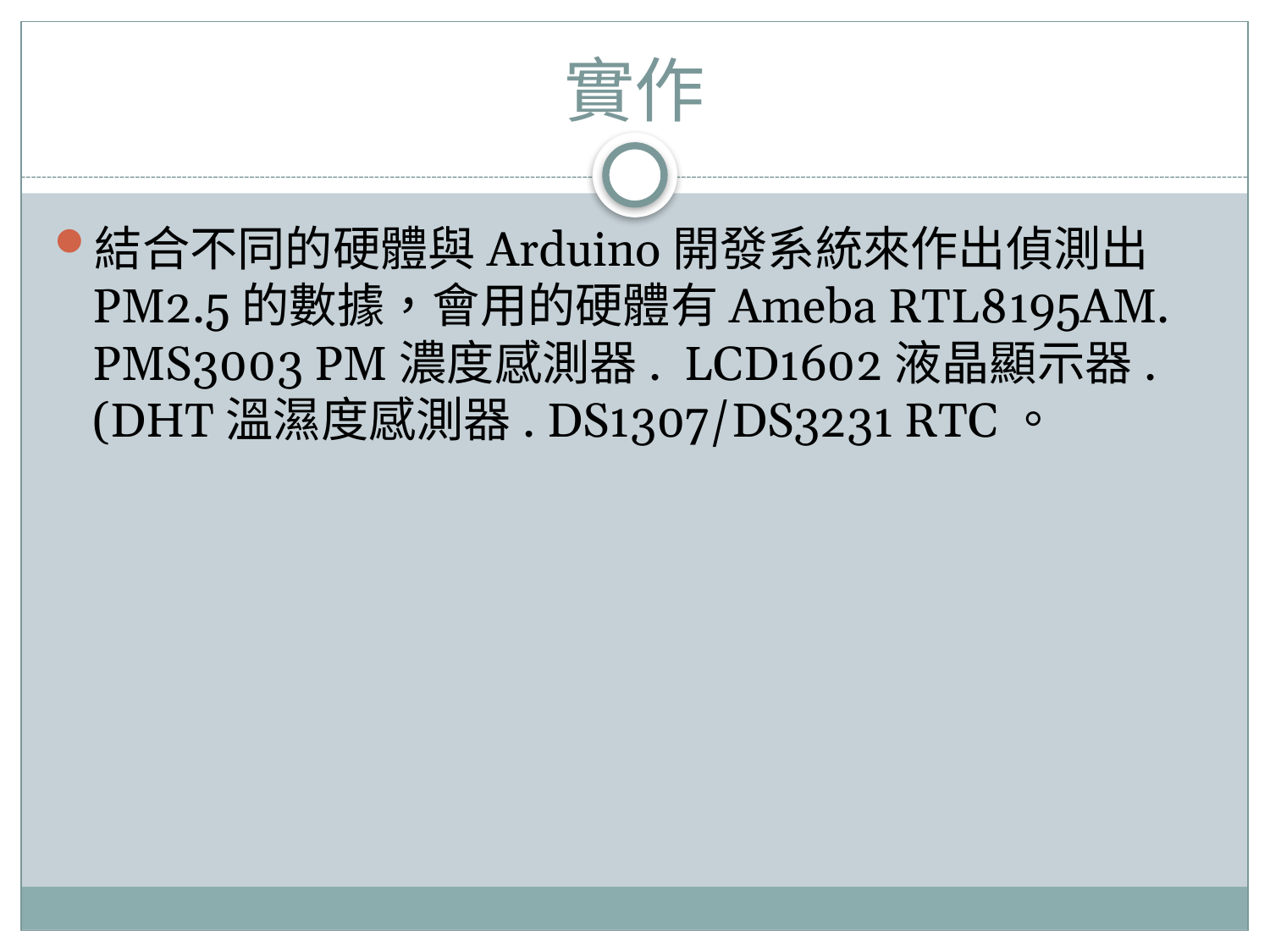

# 實作
結合不同的硬體與Arduino開發系統來作出偵測出PM2.5的數據，會用的硬體有Ameba RTL8195AM.  PMS3003 PM濃度感測器.  LCD1602液晶顯示器. (DHT溫濕度感測器. DS1307/DS3231 RTC。